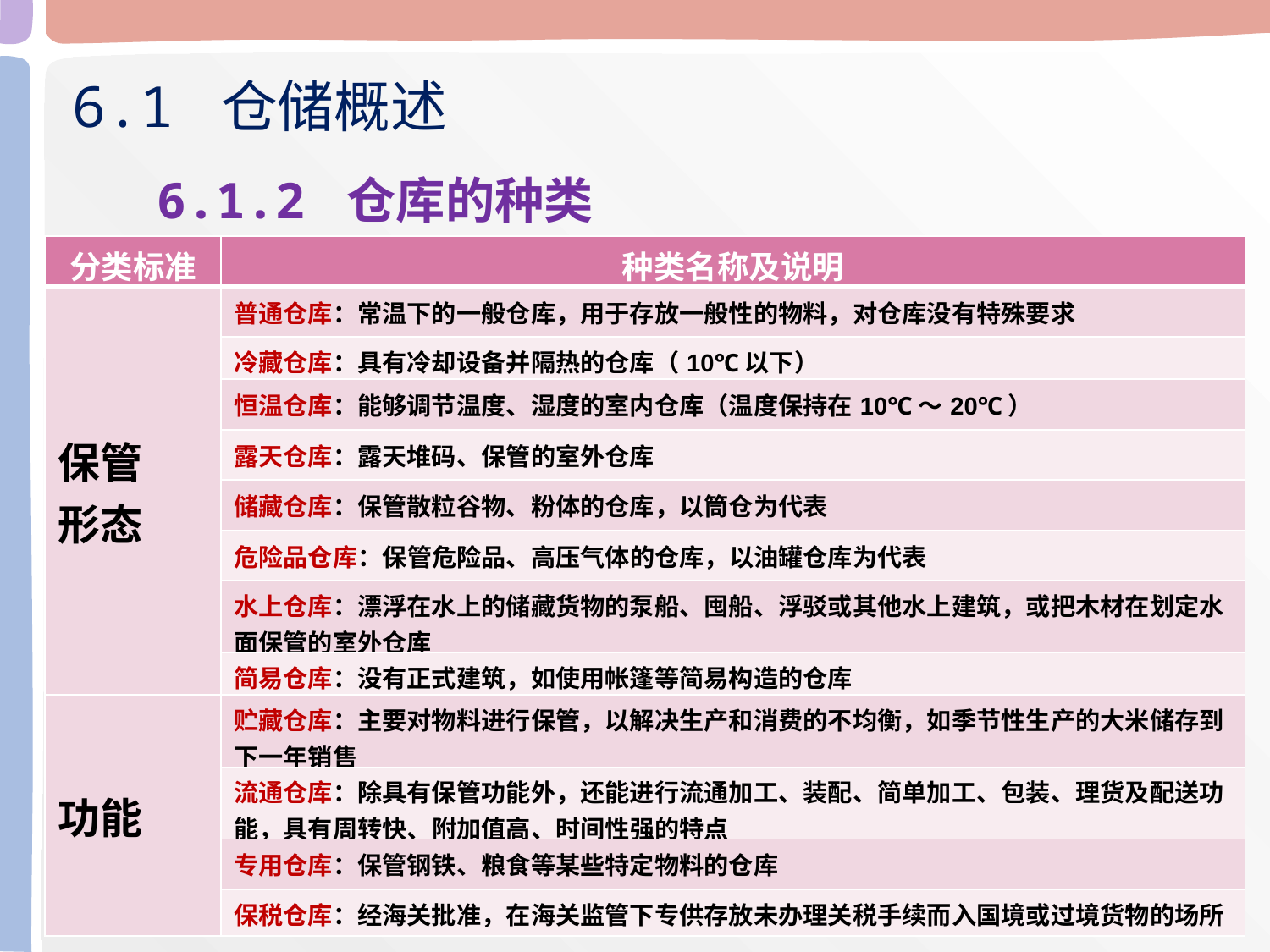

6.1 仓储概述
6.1.2 仓库的种类
| 分类标准 | 种类名称及说明 |
| --- | --- |
| 保管 形态 | 普通仓库：常温下的一般仓库，用于存放一般性的物料，对仓库没有特殊要求 |
|  | 冷藏仓库：具有冷却设备并隔热的仓库（10℃以下） |
|  | 恒温仓库：能够调节温度、湿度的室内仓库（温度保持在10℃～20℃） |
|  | 露天仓库：露天堆码、保管的室外仓库 |
|  | 储藏仓库：保管散粒谷物、粉体的仓库，以筒仓为代表 |
|  | 危险品仓库：保管危险品、高压气体的仓库，以油罐仓库为代表 |
|  | 水上仓库：漂浮在水上的储藏货物的泵船、囤船、浮驳或其他水上建筑，或把木材在划定水面保管的室外仓库 |
|  | 简易仓库：没有正式建筑，如使用帐篷等简易构造的仓库 |
| 功能 | 贮藏仓库：主要对物料进行保管，以解决生产和消费的不均衡，如季节性生产的大米储存到下一年销售 |
|  | 流通仓库：除具有保管功能外，还能进行流通加工、装配、简单加工、包装、理货及配送功能，具有周转快、附加值高、时间性强的特点 |
|  | 专用仓库：保管钢铁、粮食等某些特定物料的仓库 |
|  | 保税仓库：经海关批准，在海关监管下专供存放未办理关税手续而入国境或过境货物的场所 |